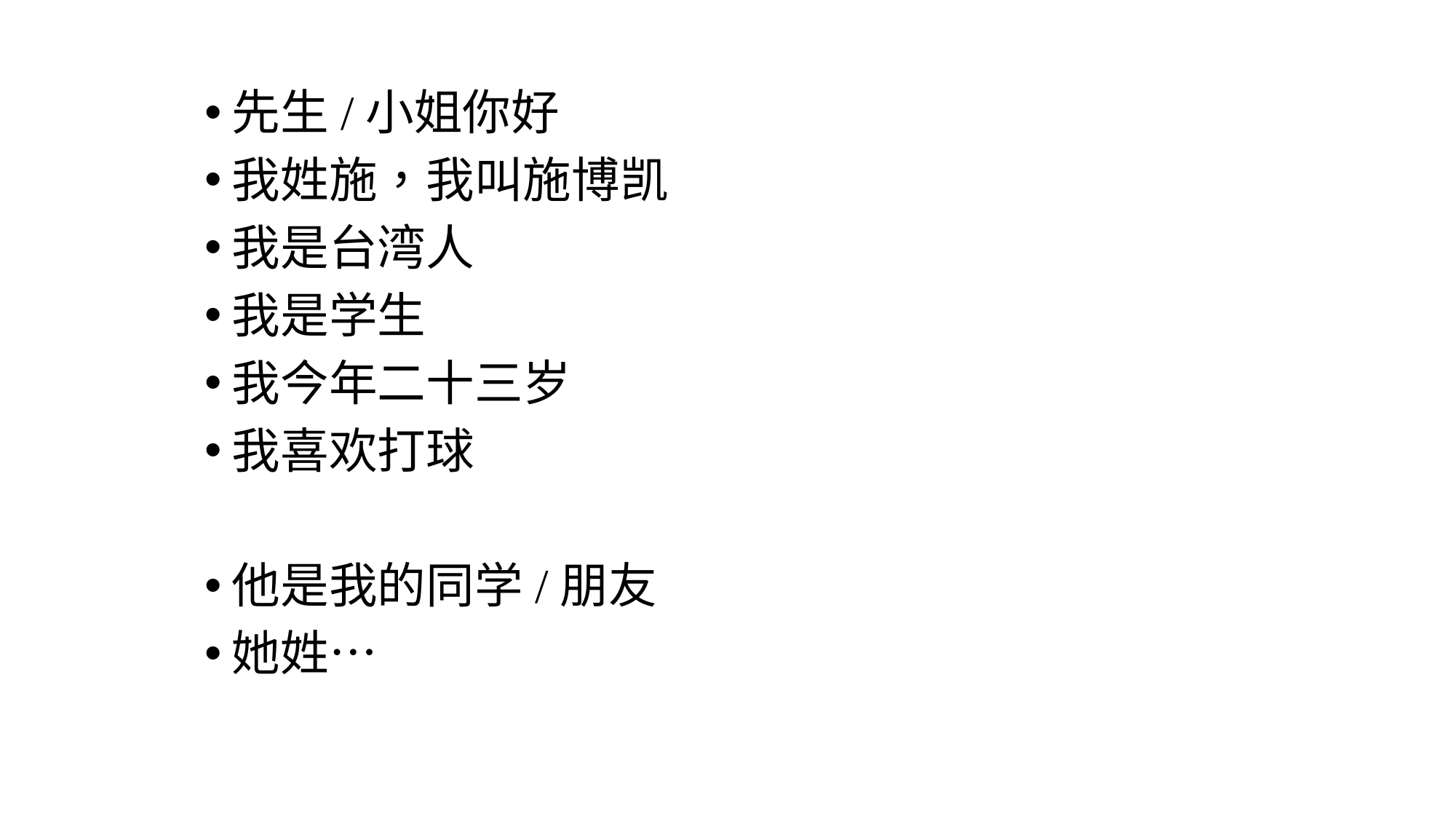

先生/小姐你好
我姓施，我叫施博凯
我是台湾人
我是学生
我今年二十三岁
我喜欢打球

他是我的同学/朋友
她姓…